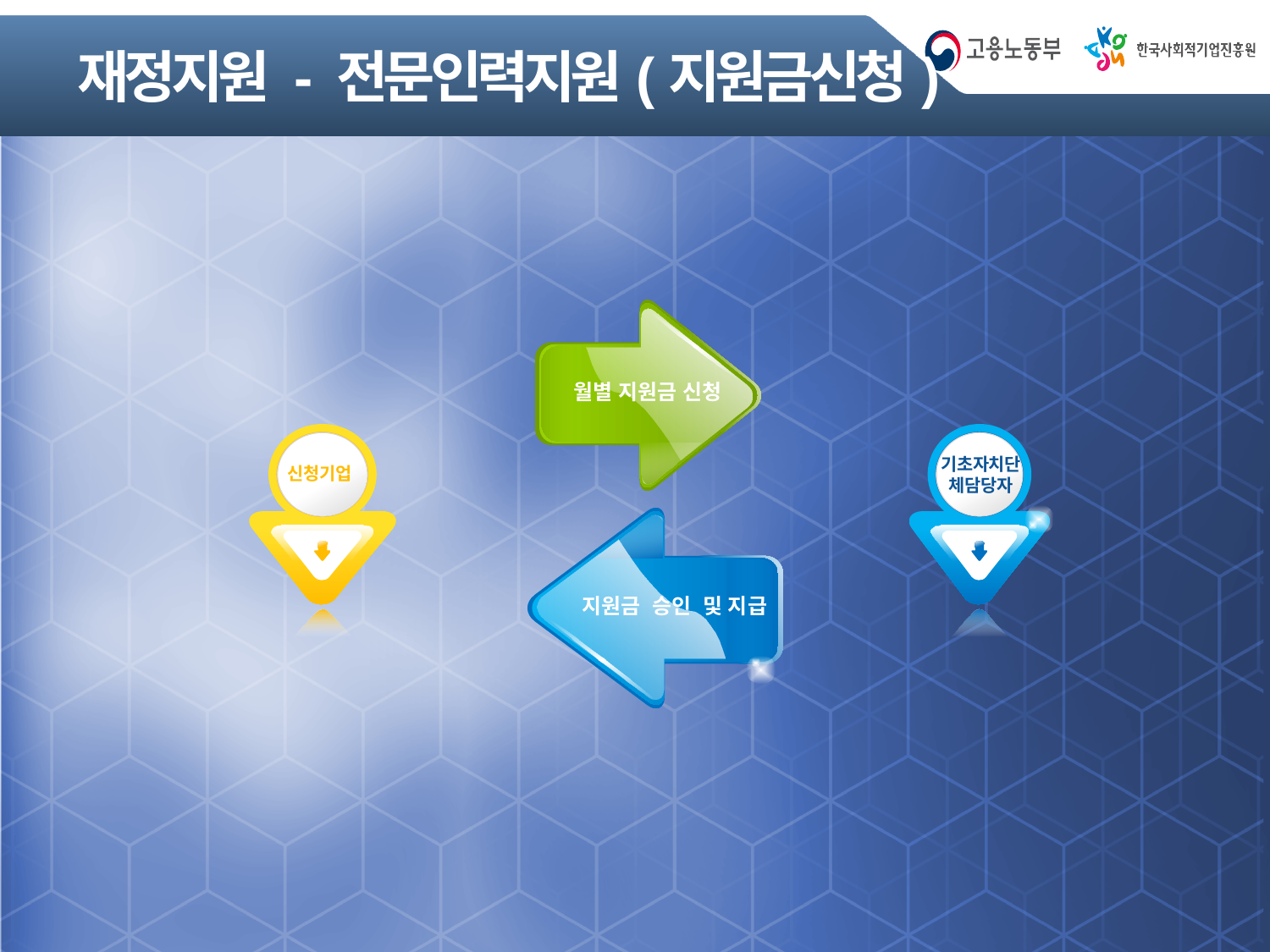

# 재정지원 - 전문인력지원(지원금신청)

월별 지원금 신청

신청기업

기초자치단체담당자

지원금  승인  및 지급